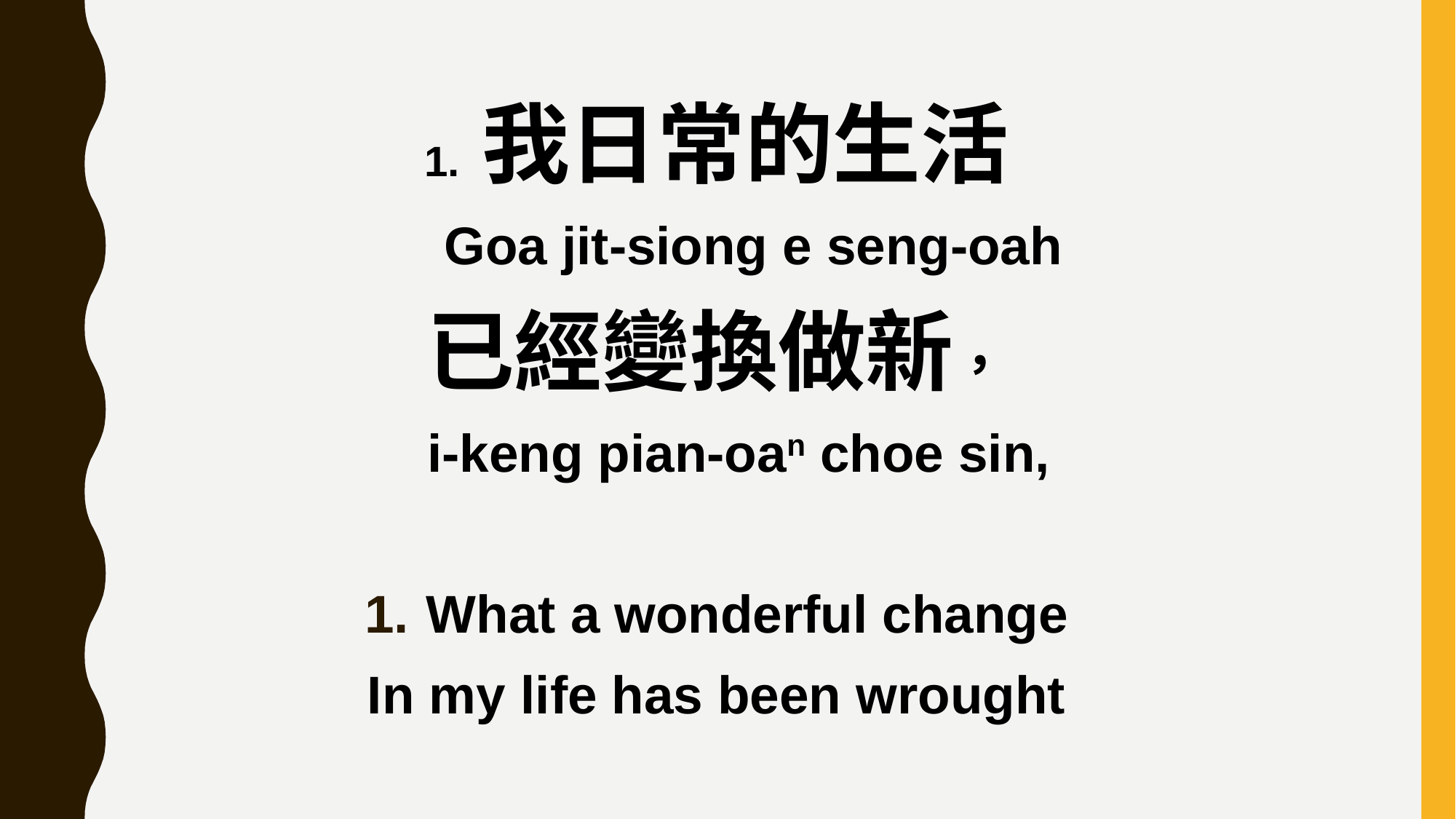

1. 我日常的生活
     Goa jit-siong e seng-oah
已經變換做新，
   i-keng pian-oan choe sin,

What a wonderful change
In my life has been wrought